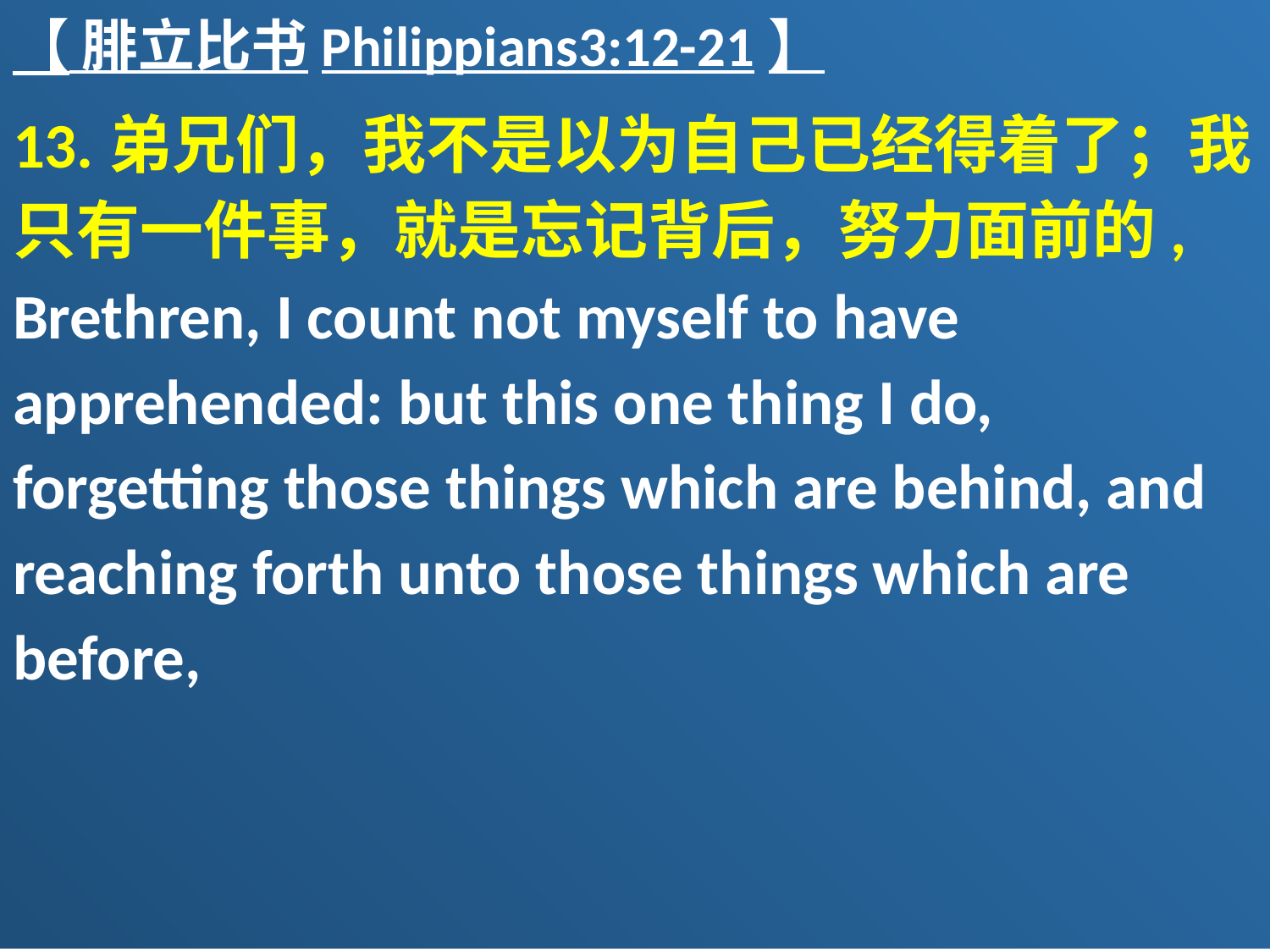

【 腓立比书Philippians3:12-21】
13.弟兄们，我不是以为自己已经得着了；我只有一件事，就是忘记背后，努力面前的, Brethren, I count not myself to have apprehended: but this one thing I do, forgetting those things which are behind, and reaching forth unto those things which are before,